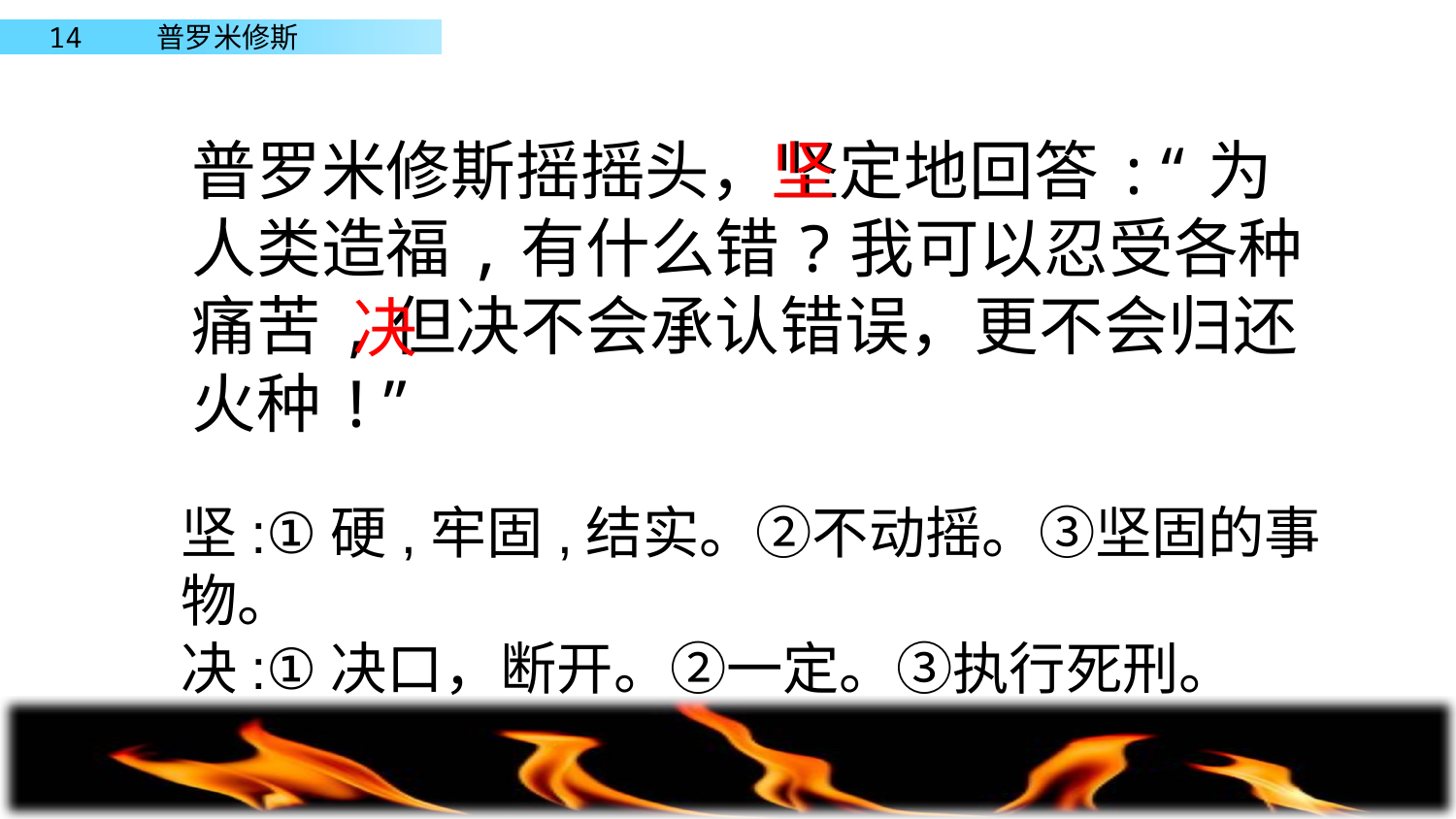

普罗米修斯摇摇头，坚定地回答:“为人类造福,有什么错?我可以忍受各种痛苦,但决不会承认错误，更不会归还火种!”
坚
决
坚:①硬,牢固,结实。②不动摇。③坚固的事物。
决:①决口，断开。②一定。③执行死刑。